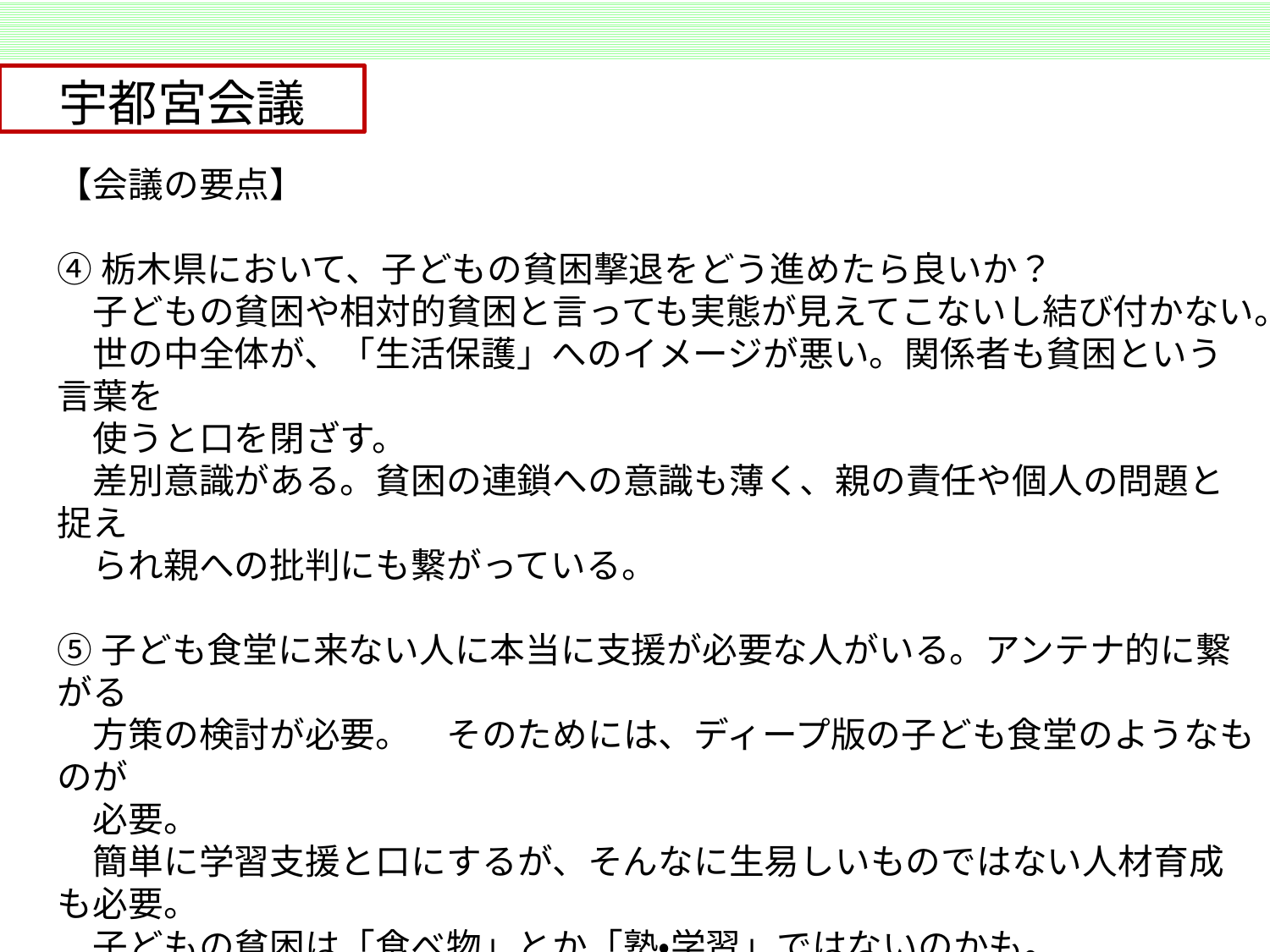

宇都宮会議
【会議の要点】

④栃木県において、子どもの貧困撃退をどう進めたら良いか？
　子どもの貧困や相対的貧困と言っても実態が見えてこないし結び付かない。
　世の中全体が、「生活保護」へのイメージが悪い。関係者も貧困という言葉を
　使うと口を閉ざす。
　差別意識がある。貧困の連鎖への意識も薄く、親の責任や個人の問題と捉え
　られ親への批判にも繋がっている。

⑤子ども食堂に来ない人に本当に支援が必要な人がいる。アンテナ的に繋がる
　方策の検討が必要。　そのためには、ディープ版の子ども食堂のようなものが
　必要。
　簡単に学習支援と口にするが、そんなに生易しいものではない人材育成も必要。
　子どもの貧困は「食べ物」とか「塾・学習」ではないのかも。
　「学習支援」よりも「質の高い応答」のほうが本質。
　学童保育は、経済状況や祖父母がいるといけない等の制限があり、放置されて
　いるが結び付かないこともある。